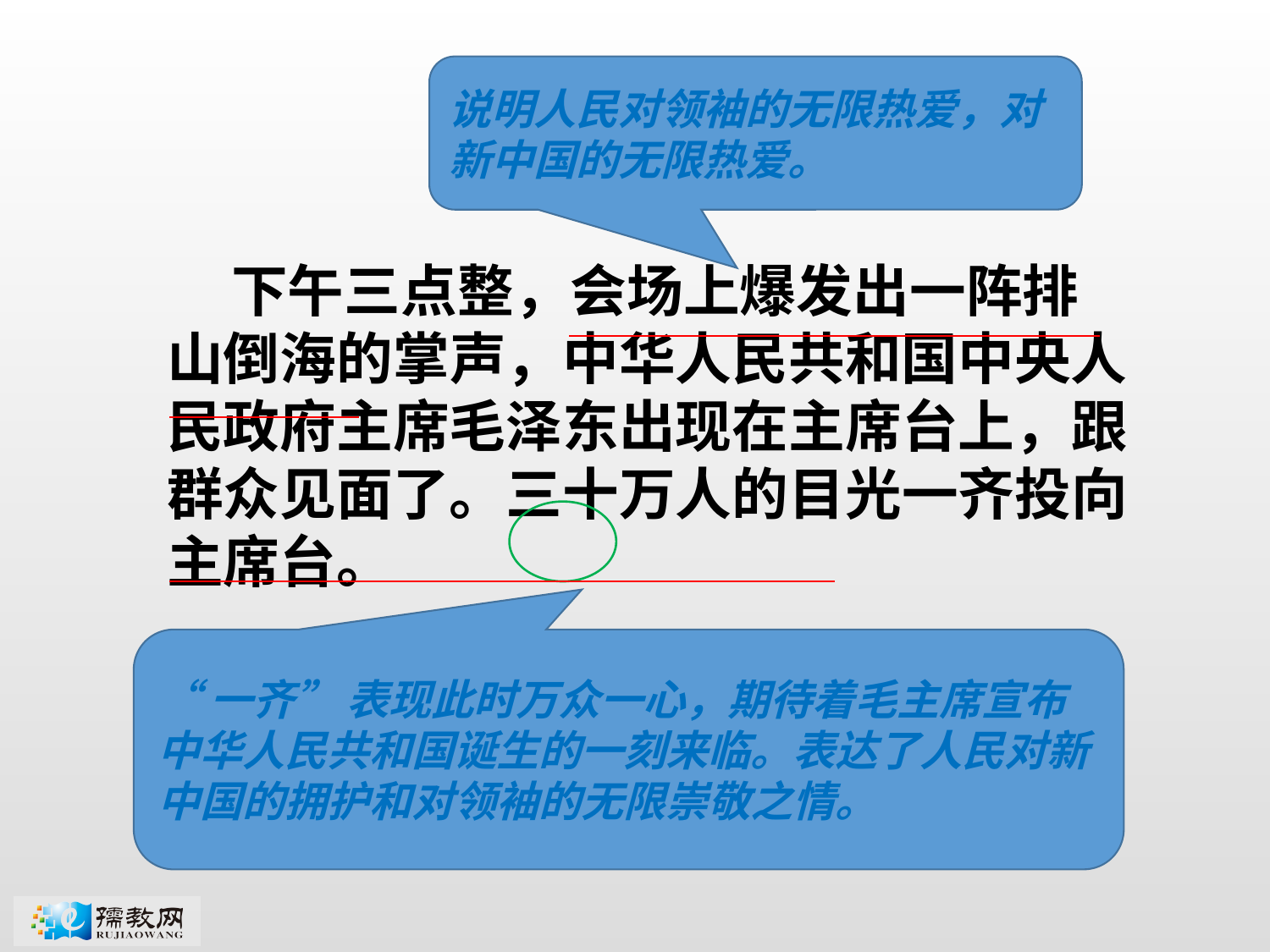

说明人民对领袖的无限热爱，对新中国的无限热爱。
    下午三点整，会场上爆发出一阵排山倒海的掌声，中华人民共和国中央人民政府主席毛泽东出现在主席台上，跟群众见面了。三十万人的目光一齐投向主席台。

“一齐” 表现此时万众一心，期待着毛主席宣布中华人民共和国诞生的一刻来临。表达了人民对新中国的拥护和对领袖的无限崇敬之情。